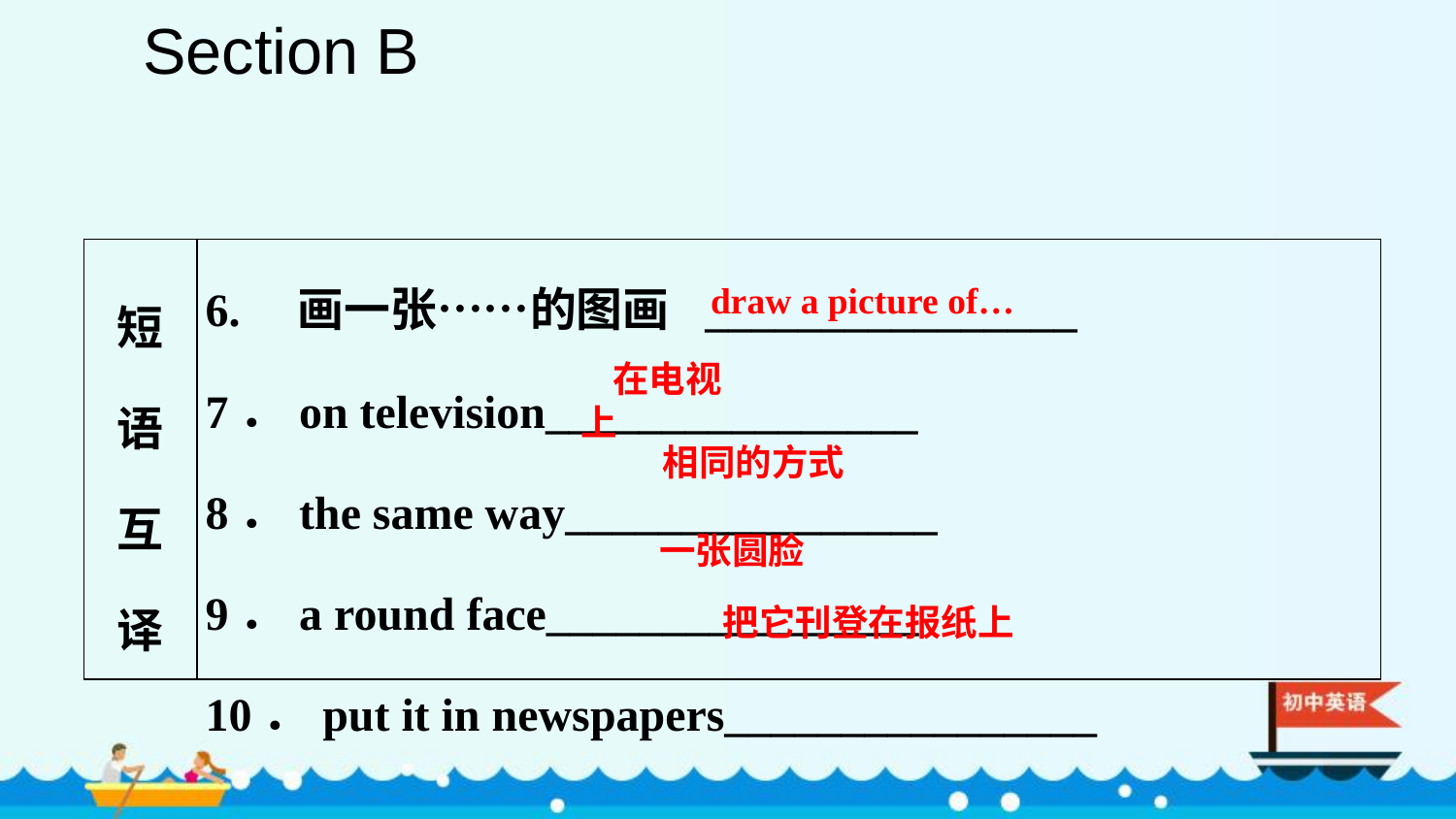

Section B
| 短 语 互 译 | 6. 画一张……的图画 \_\_\_\_\_\_\_\_\_\_\_\_\_\_\_\_ 7．on television\_\_\_\_\_\_\_\_\_\_\_\_\_\_\_\_ 8．the same way\_\_\_\_\_\_\_\_\_\_\_\_\_\_\_\_ 9．a round face\_\_\_\_\_\_\_\_\_\_\_\_\_\_\_\_ 10．put it in newspapers\_\_\_\_\_\_\_\_\_\_\_\_\_\_\_\_ |
| --- | --- |
 draw a picture of…
在电视上
相同的方式
一张圆脸
把它刊登在报纸上